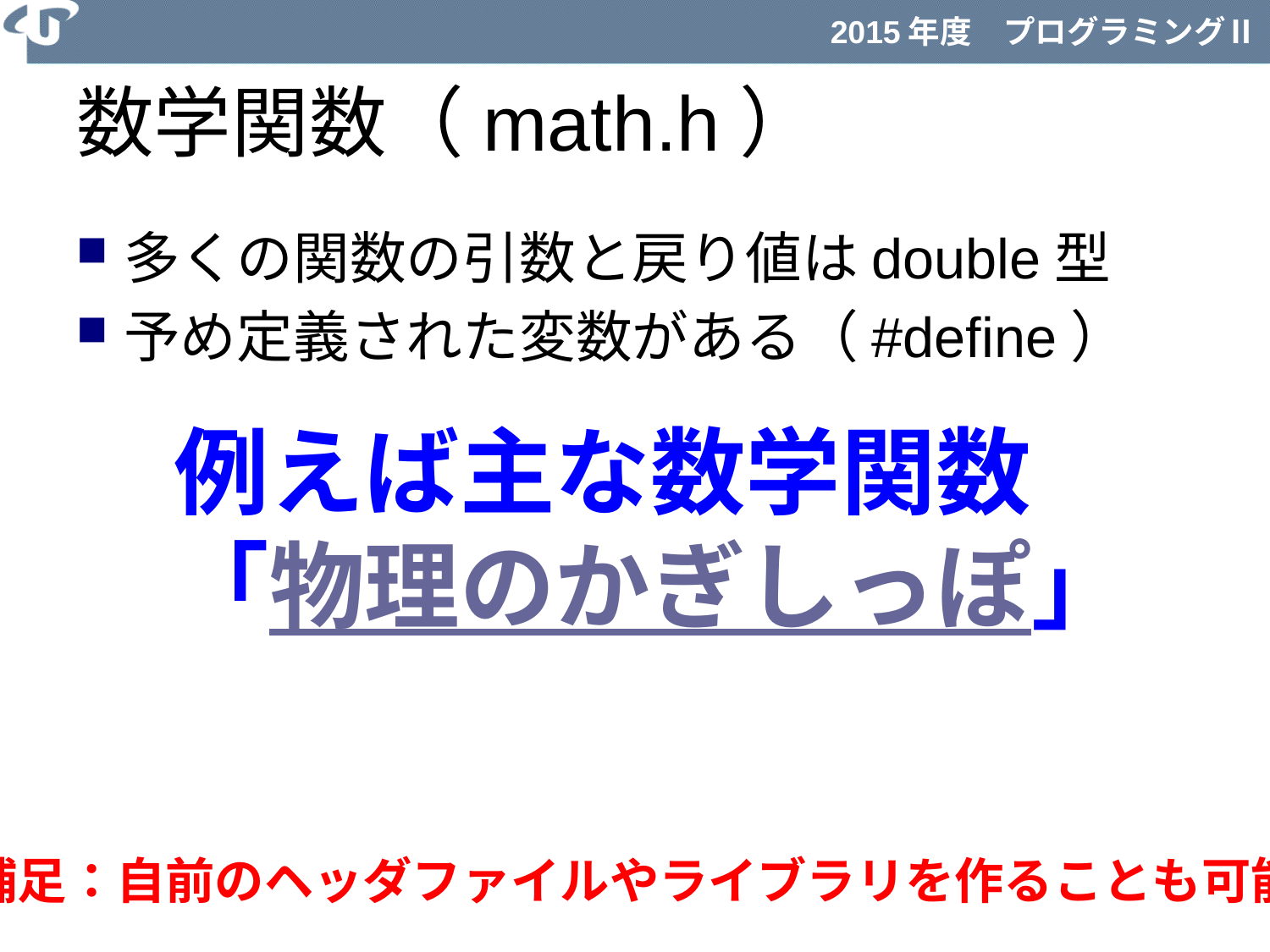

# 数学関数（math.h）
多くの関数の引数と戻り値はdouble型
予め定義された変数がある（#define）
例えば主な数学関数
「物理のかぎしっぽ」
補足：自前のヘッダファイルやライブラリを作ることも可能